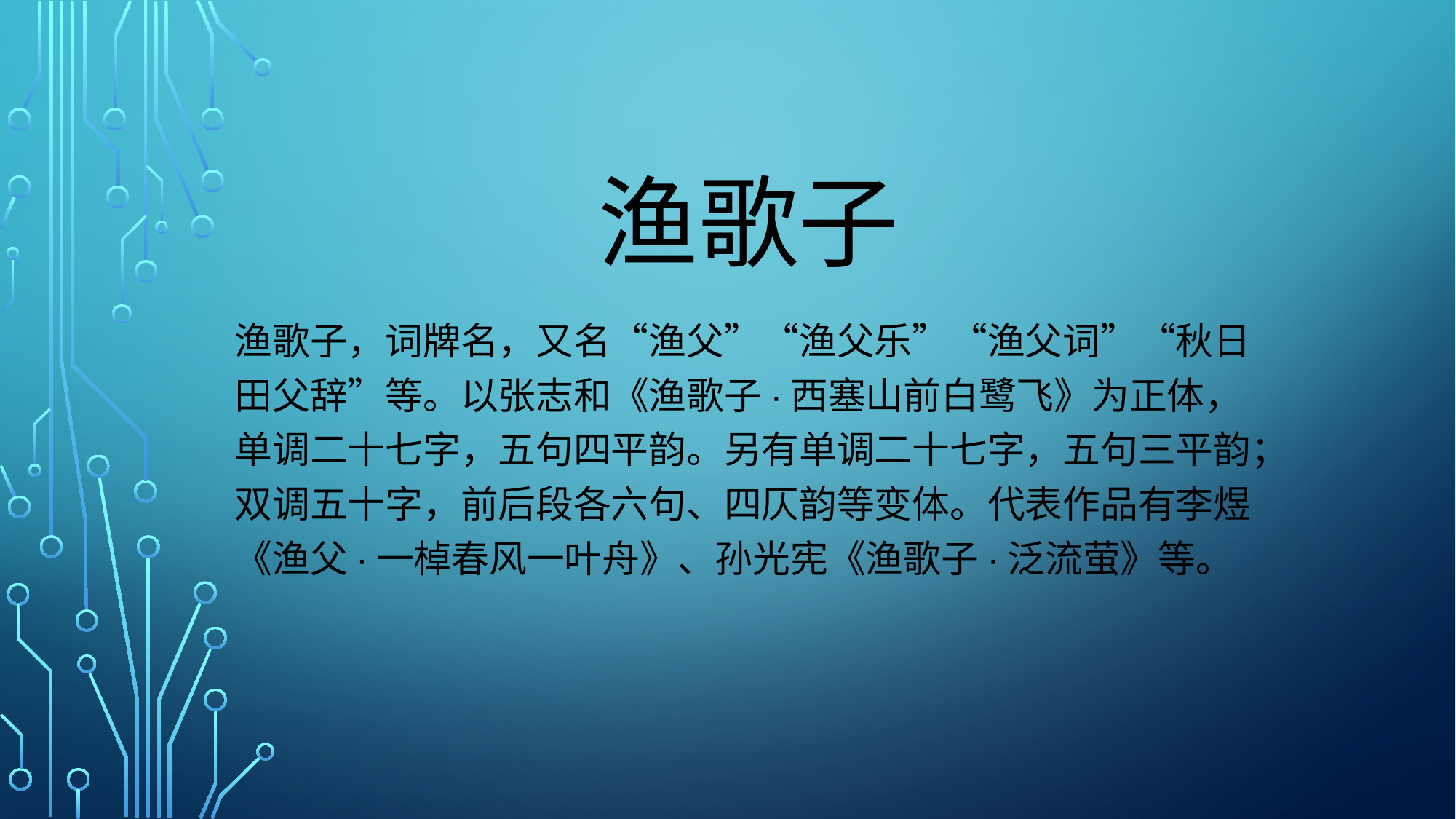

# 渔歌子
渔歌子，词牌名，又名“渔父”“渔父乐”“渔父词”“秋日田父辞”等。以张志和《渔歌子·西塞山前白鹭飞》为正体，单调二十七字，五句四平韵。另有单调二十七字，五句三平韵；双调五十字，前后段各六句、四仄韵等变体。代表作品有李煜《渔父·一棹春风一叶舟》、孙光宪《渔歌子·泛流萤》等。